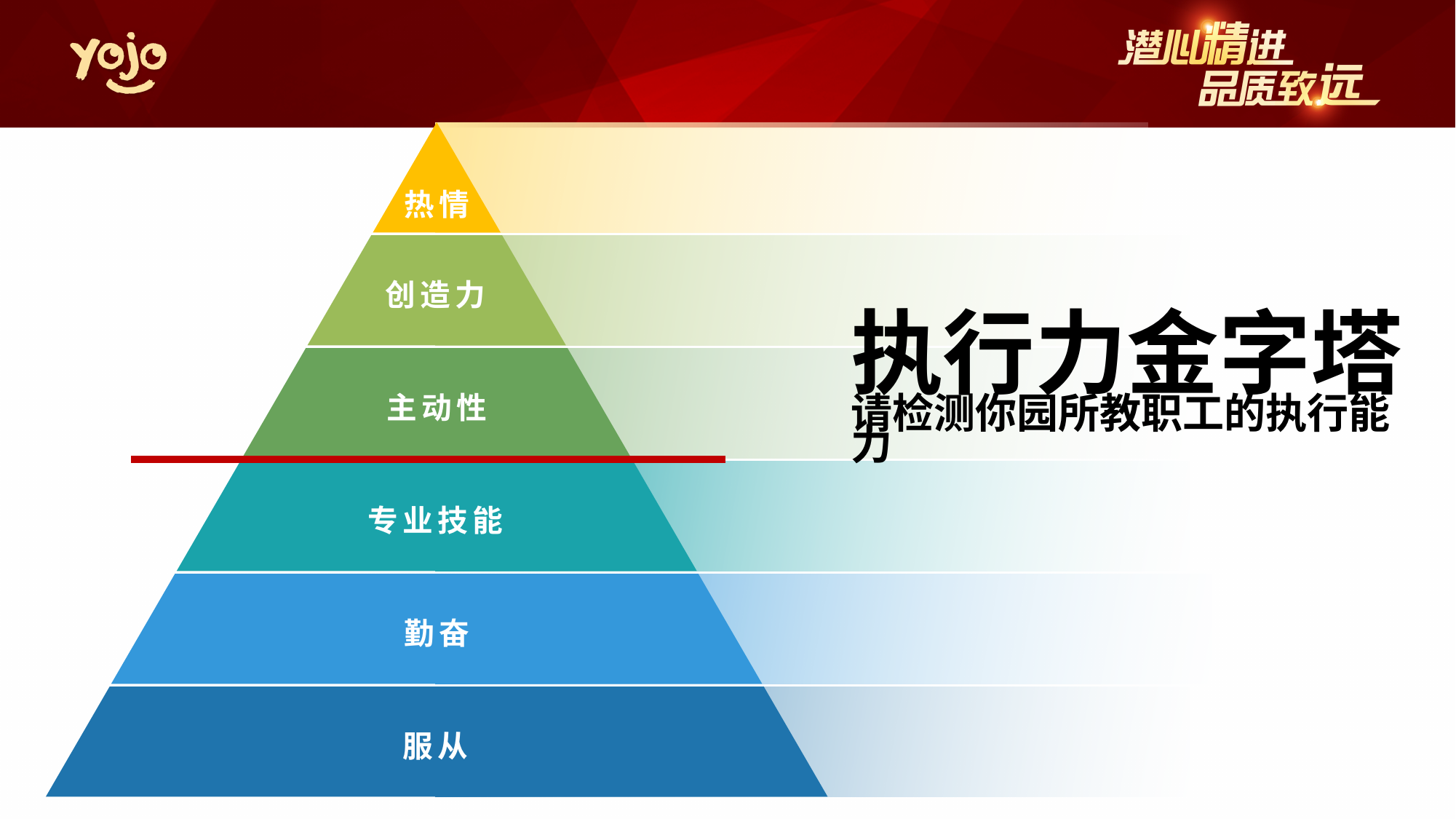

热情

创造力

主动性
执行力金字塔
请检测你园所教职工的执行能力

专业技能

勤奋

服从